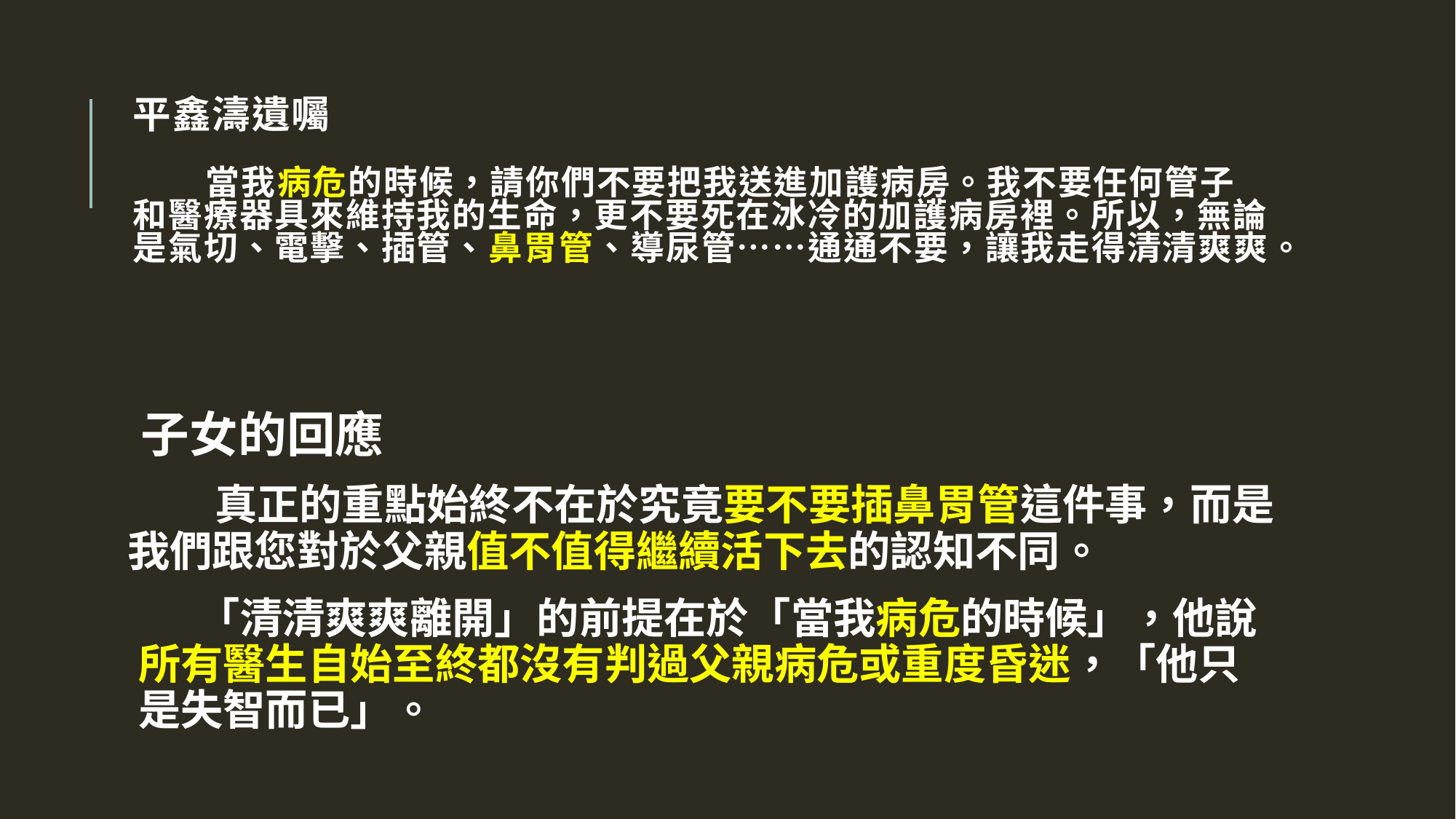

# 平鑫濤遺囑 當我病危的時候，請你們不要把我送進加護病房。我不要任何管子和醫療器具來維持我的生命，更不要死在冰冷的加護病房裡。所以，無論是氣切、電擊、插管、鼻胃管、導尿管⋯⋯通通不要，讓我走得清清爽爽。
子女的回應
        真正的重點始終不在於究竟要不要插鼻胃管這件事，而是我們跟您對於父親值不值得繼續活下去的認知不同。
     「清清爽爽離開」的前提在於「當我病危的時候」，他說所有醫生自始至終都沒有判過父親病危或重度昏迷，「他只是失智而已」。